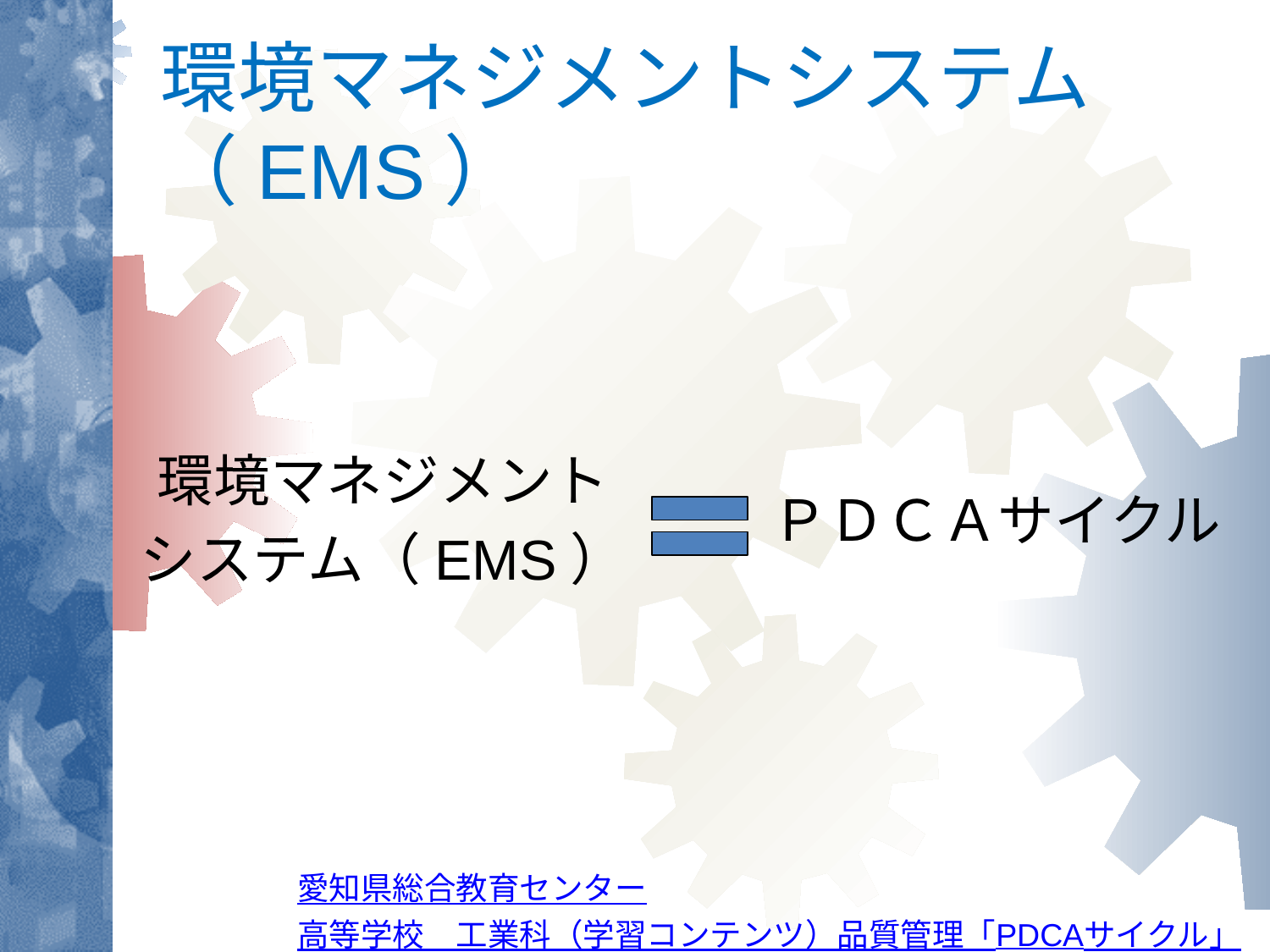

# 環境マネジメントシステム（EMS）
環境マネジメント
システム（EMS）
ＰＤＣＡサイクル

愛知県総合教育センター
高等学校　工業科（学習コンテンツ）品質管理「PDCAサイクル」